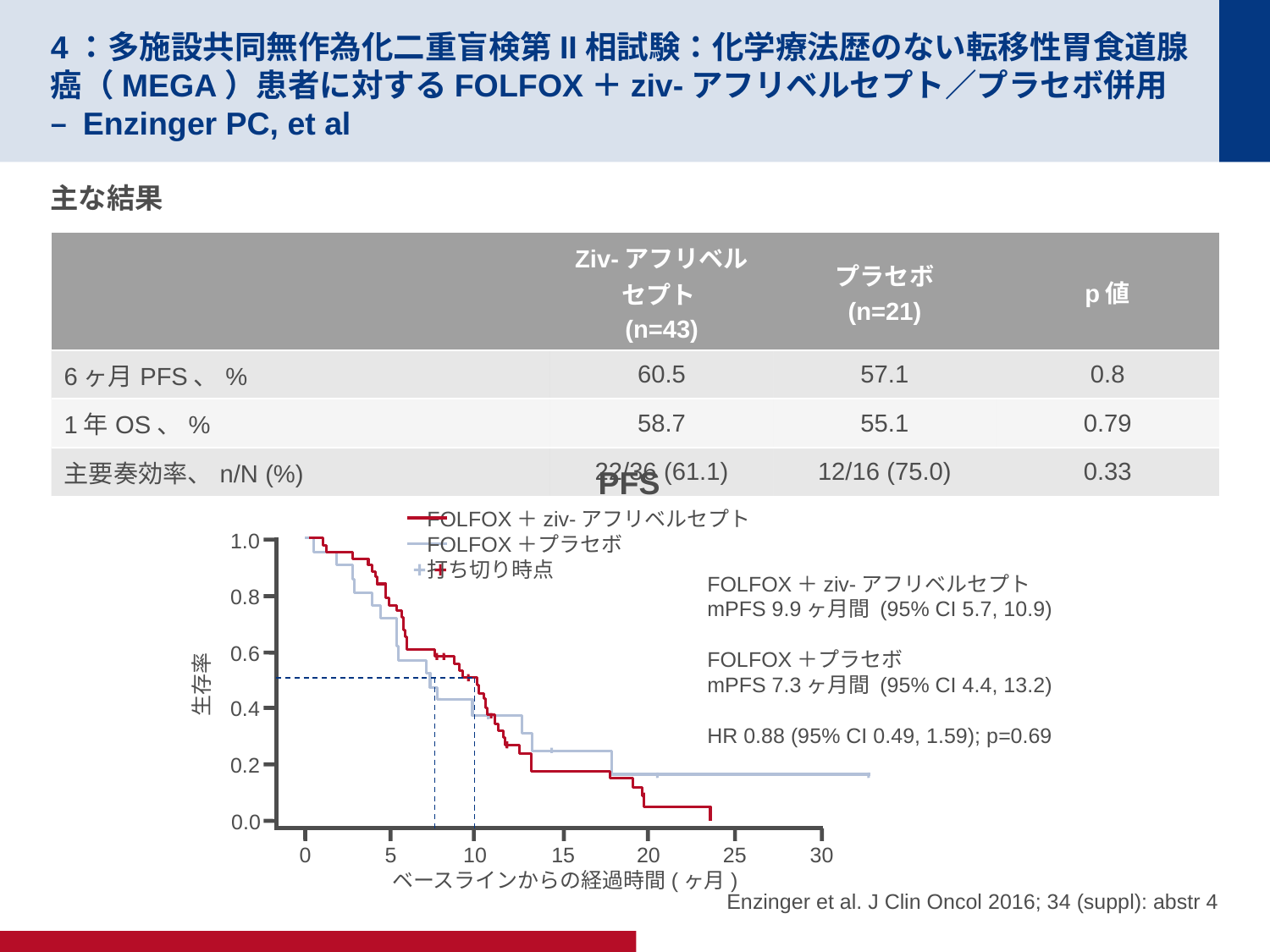

# 4：多施設共同無作為化二重盲検第II相試験：化学療法歴のない転移性胃食道腺癌（MEGA）患者に対するFOLFOX＋ziv-アフリベルセプト／プラセボ併用 – Enzinger PC, et al
主な結果

|  | Ziv-アフリベルセプト (n=43) | プラセボ (n=21) | p値 |
| --- | --- | --- | --- |
| 6ヶ月PFS、% | 60.5 | 57.1 | 0.8 |
| 1年OS、% | 58.7 | 55.1 | 0.79 |
| 主要奏効率、n/N (%) | 22/36 (61.1) | 12/16 (75.0) | 0.33 |
PFS
FOLFOX＋ziv-アフリベルセプト
FOLFOX＋プラセボ
打ち切り時点
1.0

FOLFOX＋ziv-アフリベルセプト
mPFS 9.9ヶ月間 (95% CI 5.7, 10.9)

FOLFOX＋プラセボ
mPFS 7.3ヶ月間 (95% CI 4.4, 13.2)

HR 0.88 (95% CI 0.49, 1.59); p=0.69
0.8

0.6

生存率
0.4

0.2

0.0

0
5
10
15
20
25
30
ベースラインからの経過時間(ヶ月)
Enzinger et al. J Clin Oncol 2016; 34 (suppl): abstr 4